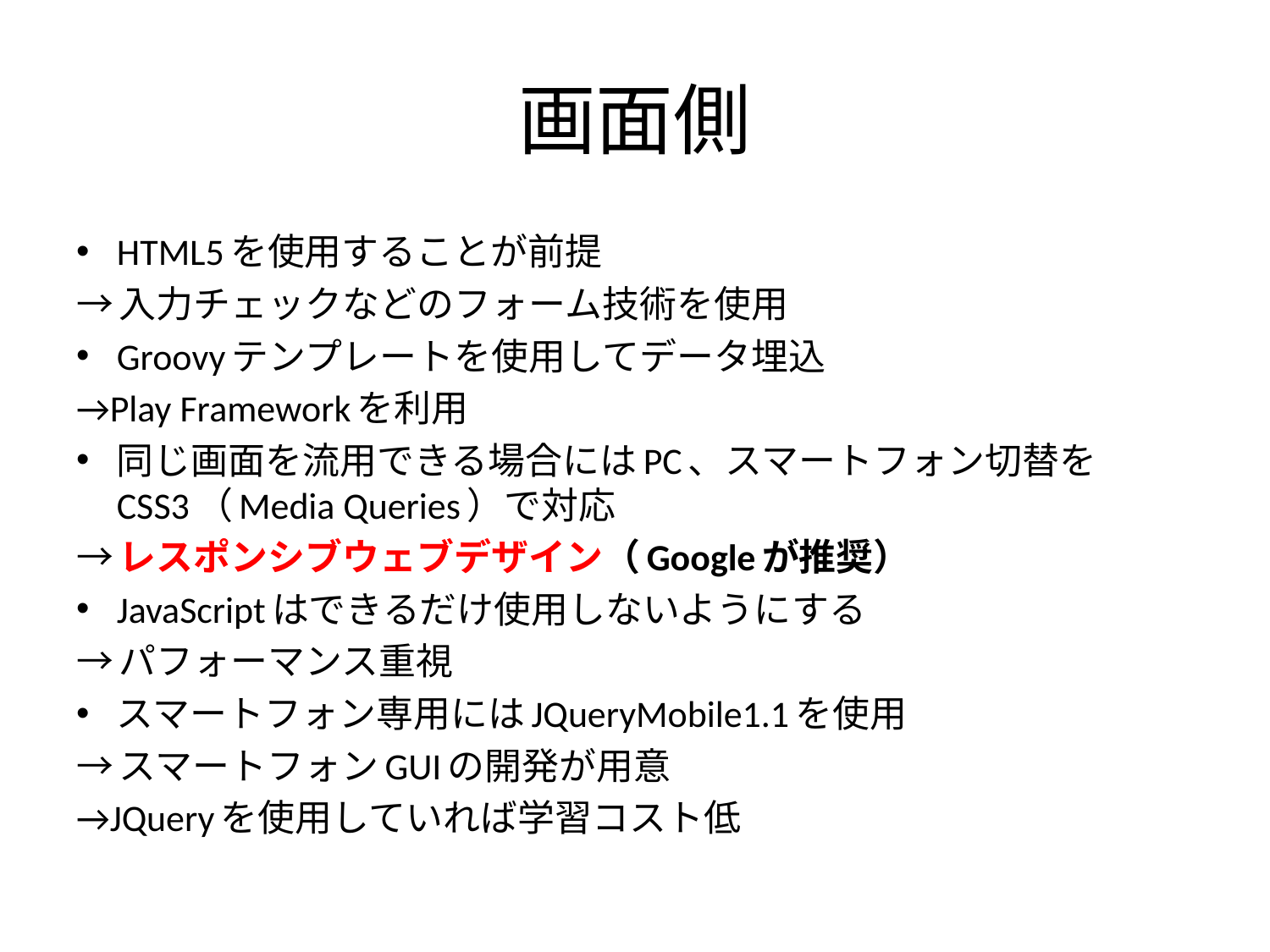

# 画面側
HTML5を使用することが前提
→入力チェックなどのフォーム技術を使用
Groovyテンプレートを使用してデータ埋込
→Play Frameworkを利用
同じ画面を流用できる場合にはPC、スマートフォン切替をCSS3（Media Queries）で対応
→レスポンシブウェブデザイン（Googleが推奨）
JavaScriptはできるだけ使用しないようにする
→パフォーマンス重視
スマートフォン専用にはJQueryMobile1.1を使用
→スマートフォンGUIの開発が用意
→JQueryを使用していれば学習コスト低